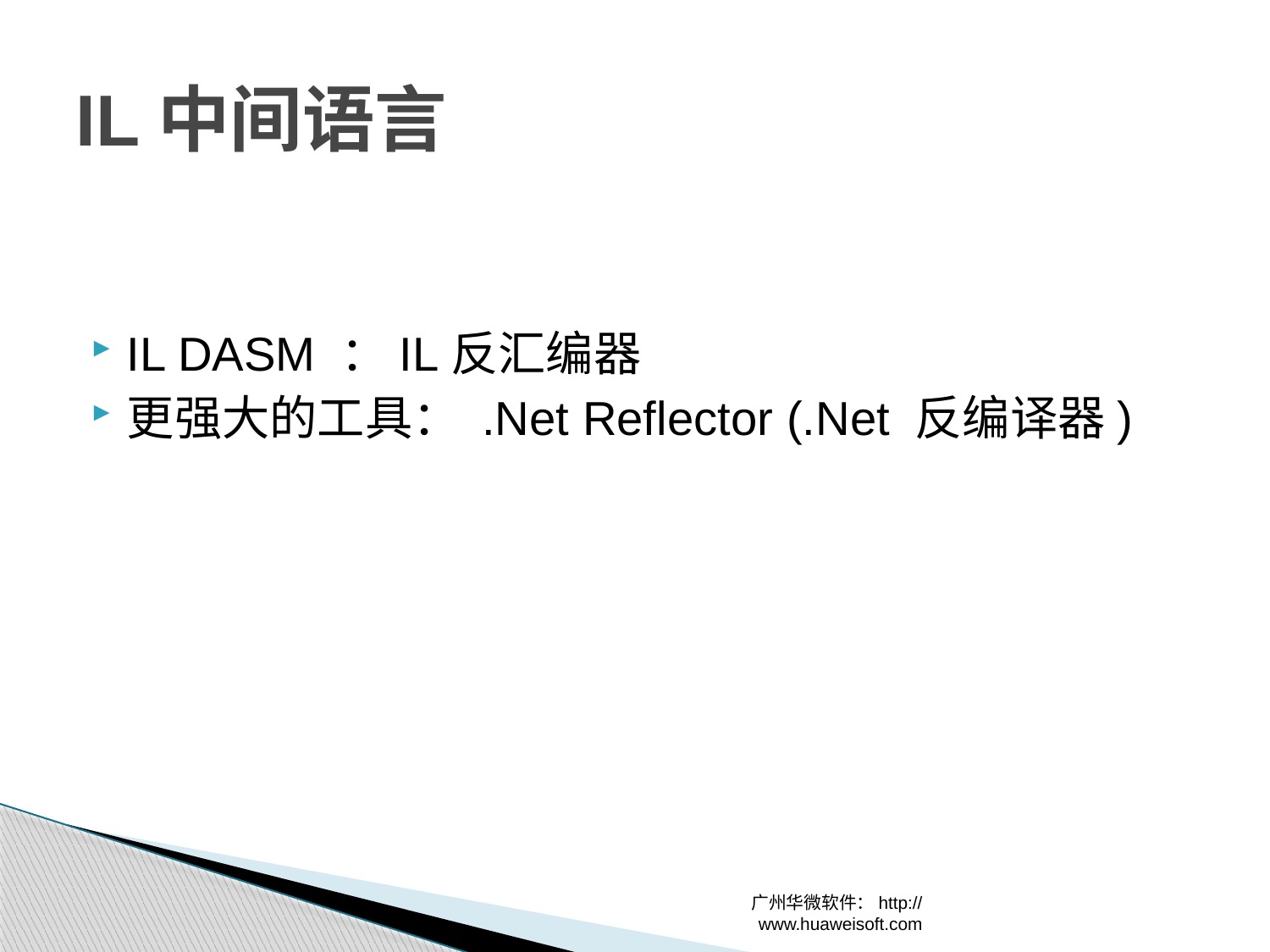

# IL中间语言
IL DASM ：IL反汇编器
更强大的工具： .Net Reflector (.Net 反编译器)
广州华微软件：http://www.huaweisoft.com